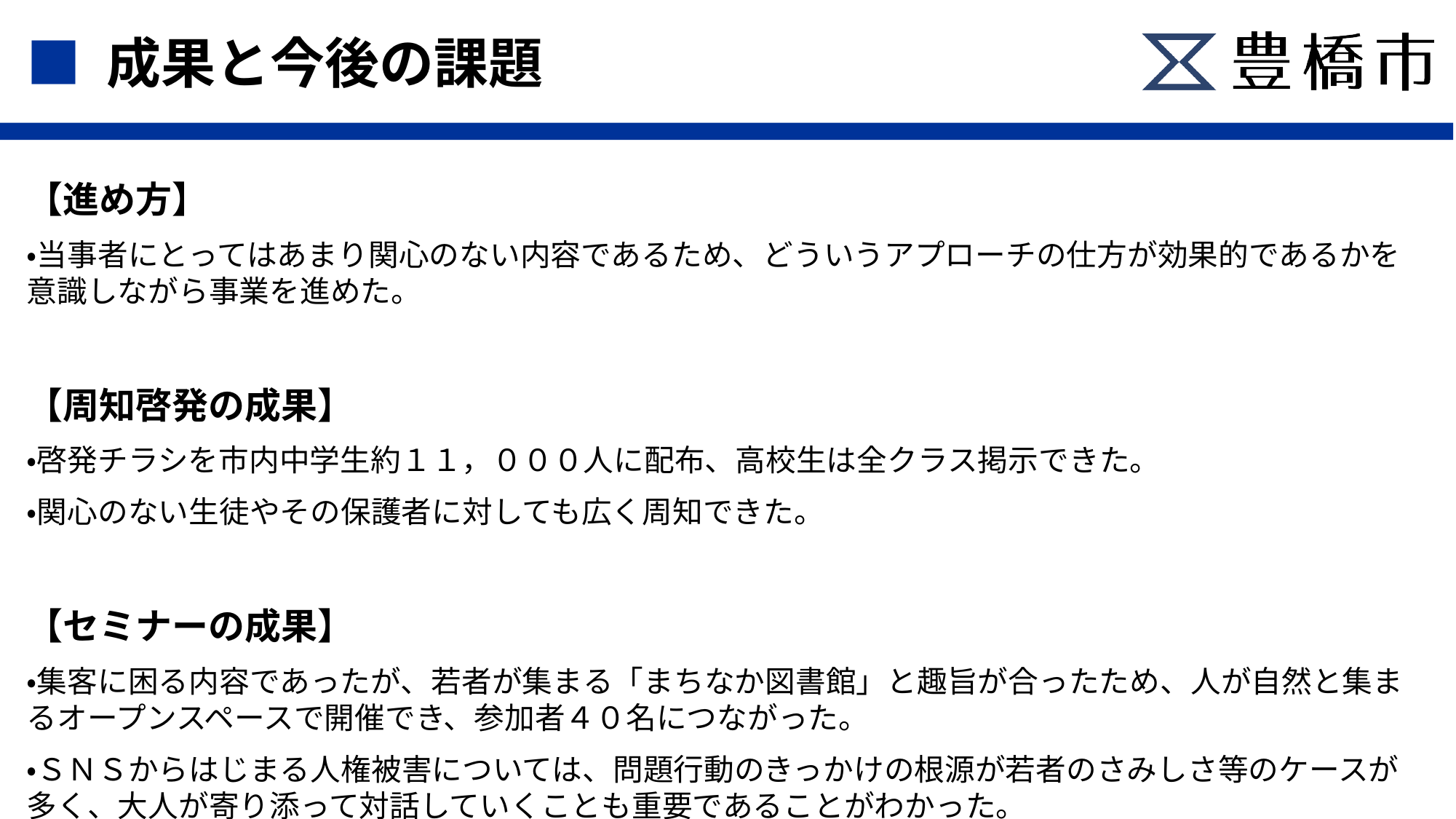

■ 成果と今後の課題
【進め方】
・当事者にとってはあまり関心のない内容であるため、どういうアプローチの仕方が効果的であるかを意識しながら事業を進めた。

【周知啓発の成果】
・啓発チラシを市内中学生約１１，０００人に配布、高校生は全クラス掲示できた。
・関心のない生徒やその保護者に対しても広く周知できた。

【セミナーの成果】
・集客に困る内容であったが、若者が集まる「まちなか図書館」と趣旨が合ったため、人が自然と集まるオープンスペースで開催でき、参加者４０名につながった。
・ＳＮＳからはじまる人権被害については、問題行動のきっかけの根源が若者のさみしさ等のケースが多く、大人が寄り添って対話していくことも重要であることがわかった。